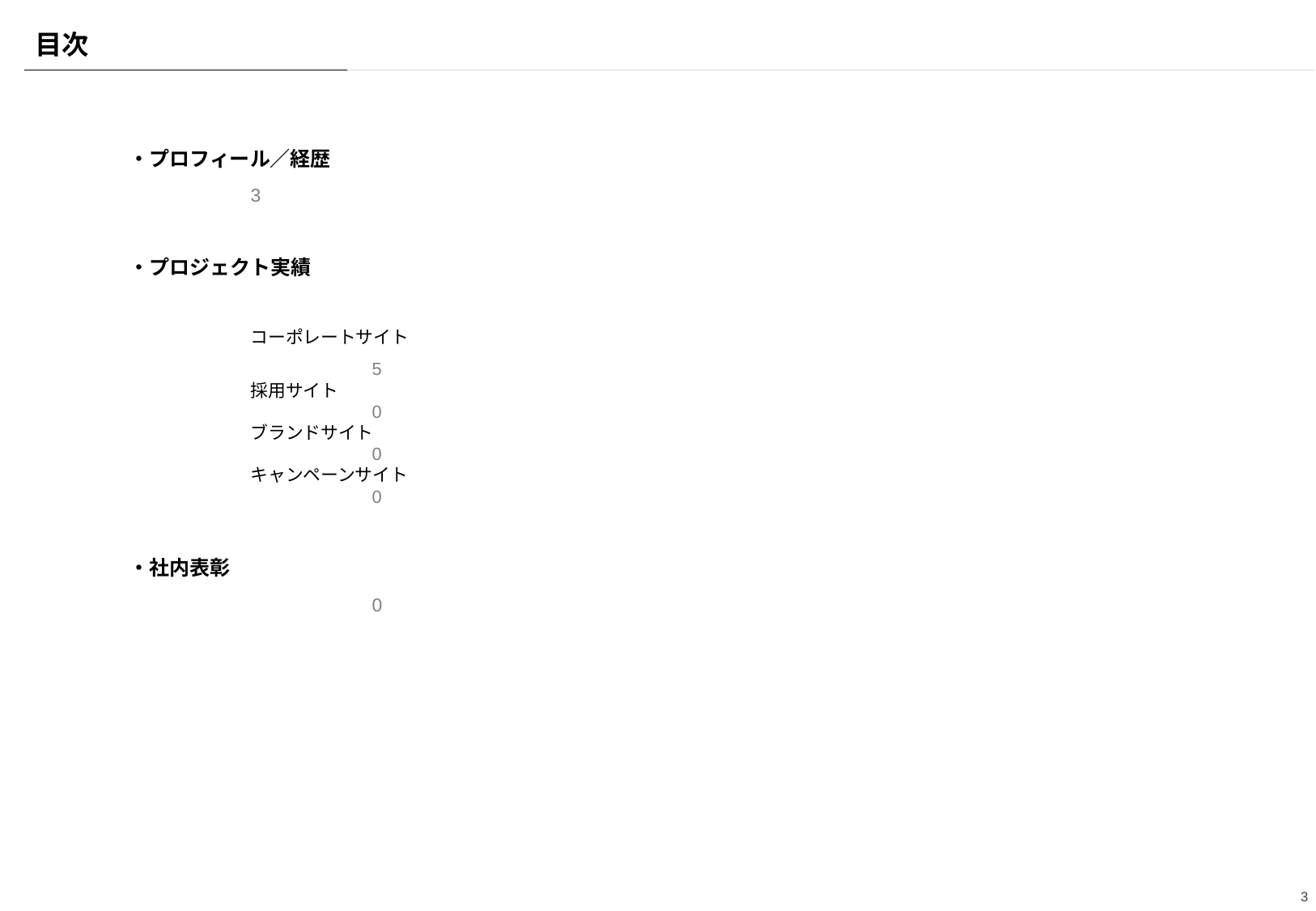

目次
・プロフィール／経歴					3

・プロジェクト実績
	コーポレートサイト					5
	採用サイト						0
	ブランドサイト					0
	キャンペーンサイト					0

・社内表彰							0
3